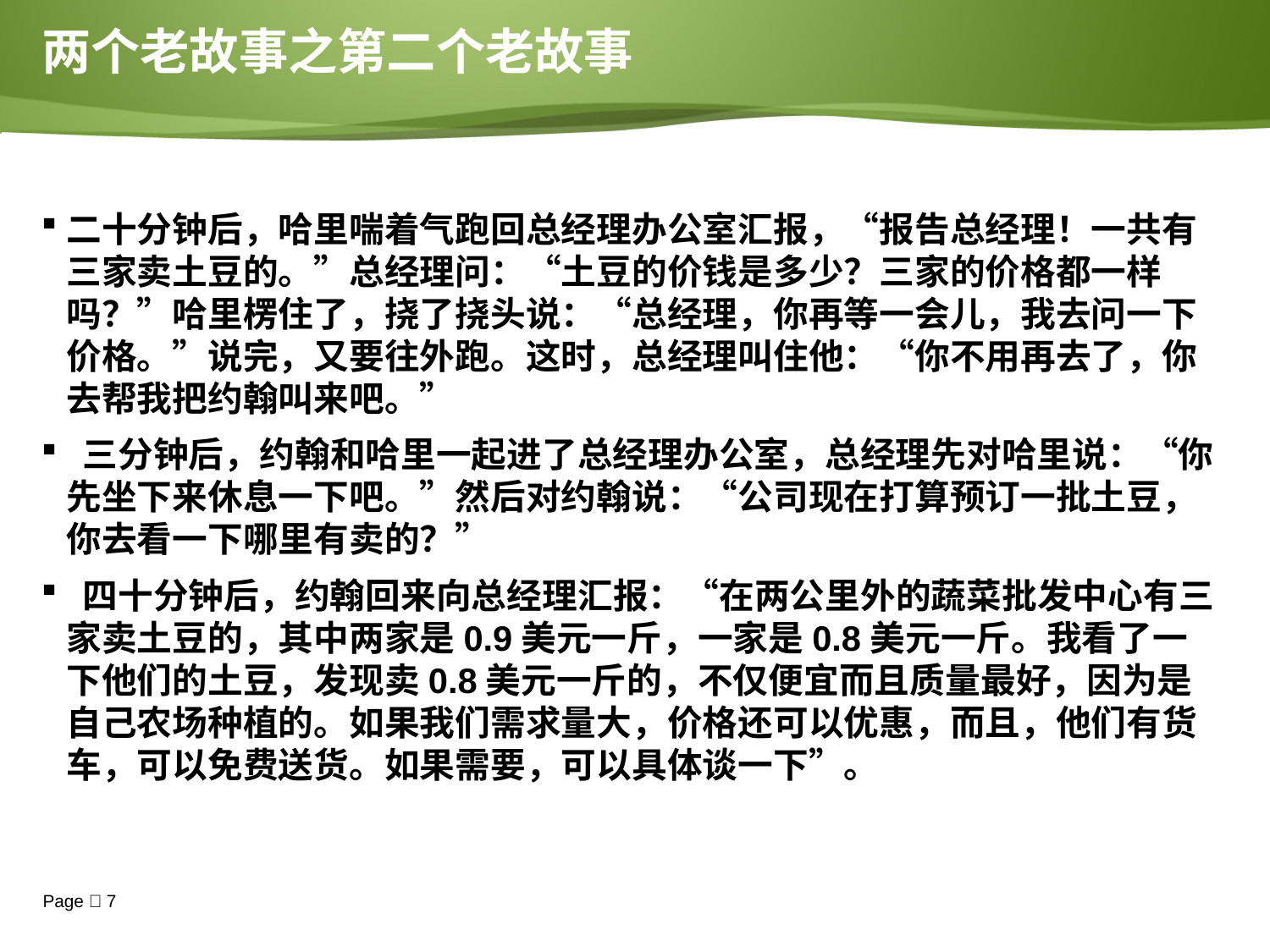

两个老故事之第二个老故事
# 二十分钟后，哈里喘着气跑回总经理办公室汇报，“报告总经理！一共有三家卖土豆的。”总经理问：“土豆的价钱是多少？三家的价格都一样吗？”哈里楞住了，挠了挠头说：“总经理，你再等一会儿，我去问一下价格。”说完，又要往外跑。这时，总经理叫住他：“你不用再去了，你去帮我把约翰叫来吧。”
 三分钟后，约翰和哈里一起进了总经理办公室，总经理先对哈里说：“你先坐下来休息一下吧。”然后对约翰说：“公司现在打算预订一批土豆，你去看一下哪里有卖的？”
 四十分钟后，约翰回来向总经理汇报：“在两公里外的蔬菜批发中心有三家卖土豆的，其中两家是0.9美元一斤，一家是0.8美元一斤。我看了一下他们的土豆，发现卖0.8美元一斤的，不仅便宜而且质量最好，因为是自己农场种植的。如果我们需求量大，价格还可以优惠，而且，他们有货车，可以免费送货。如果需要，可以具体谈一下”。